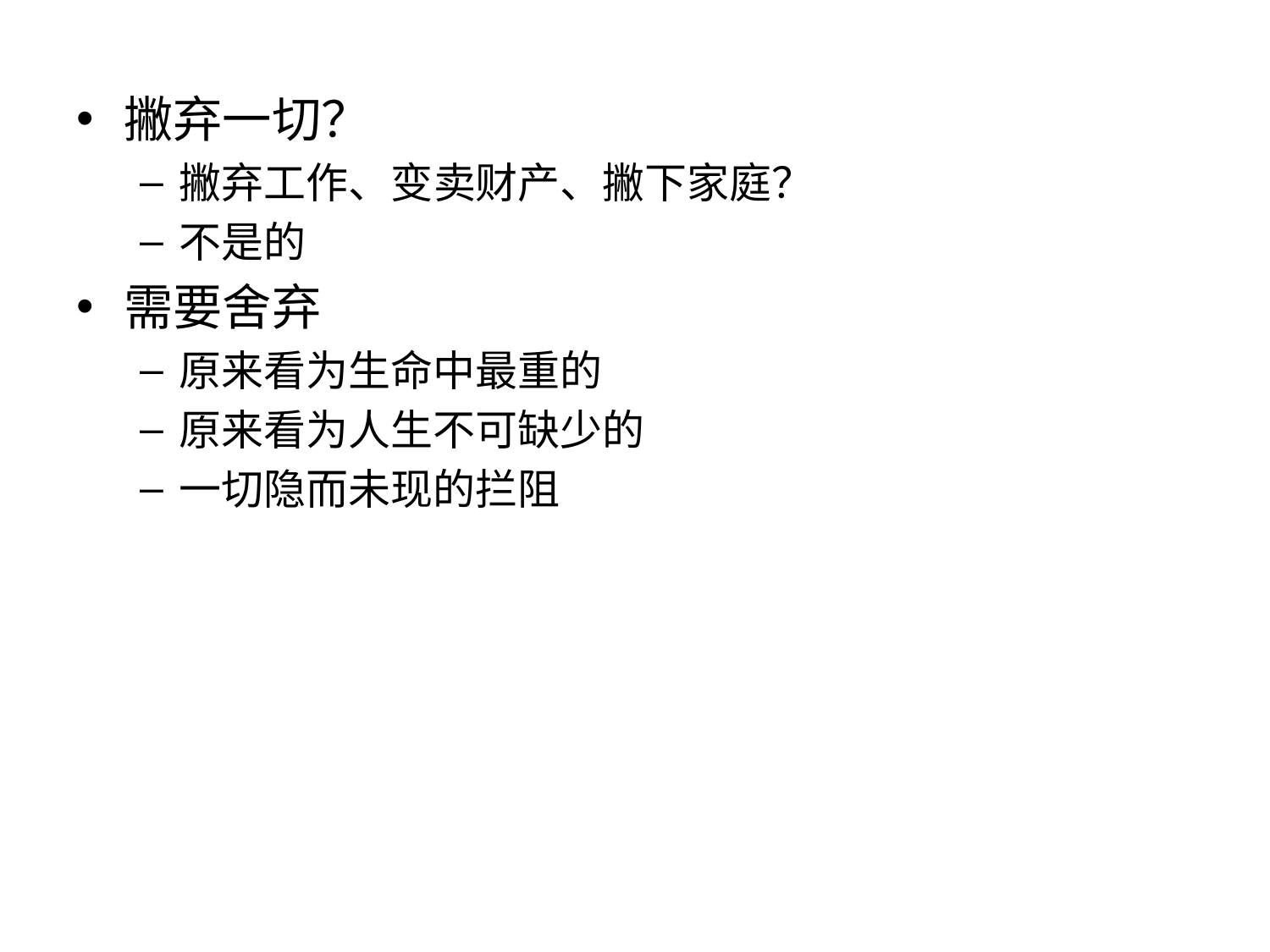

#
撇弃一切？
撇弃工作、变卖财产、撇下家庭？
不是的
需要舍弃
原来看为生命中最重的
原来看为人生不可缺少的
一切隐而未现的拦阻